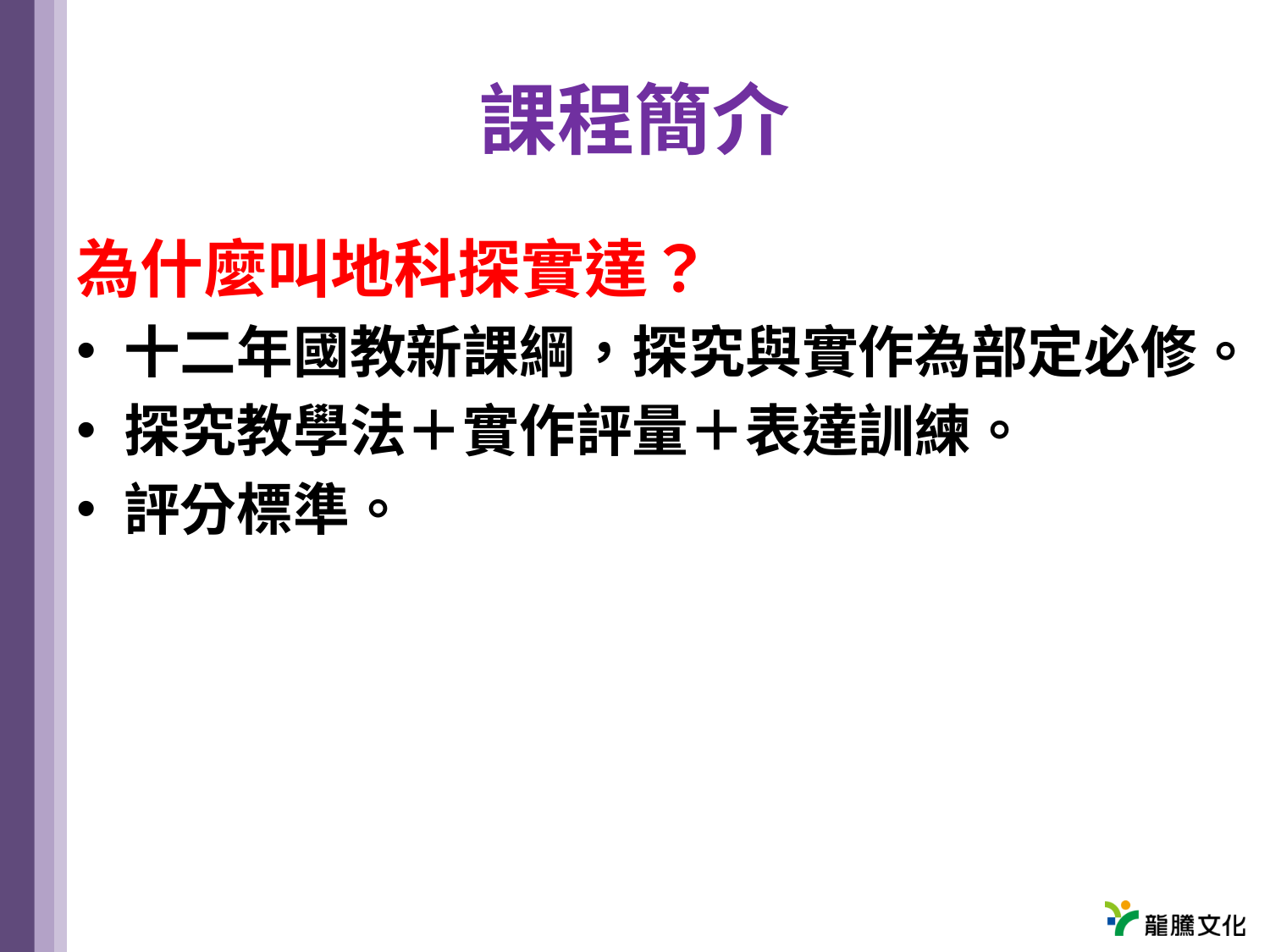

# 課程簡介
為什麼叫地科探實達？
十二年國教新課綱，探究與實作為部定必修。
探究教學法＋實作評量＋表達訓練。
評分標準。